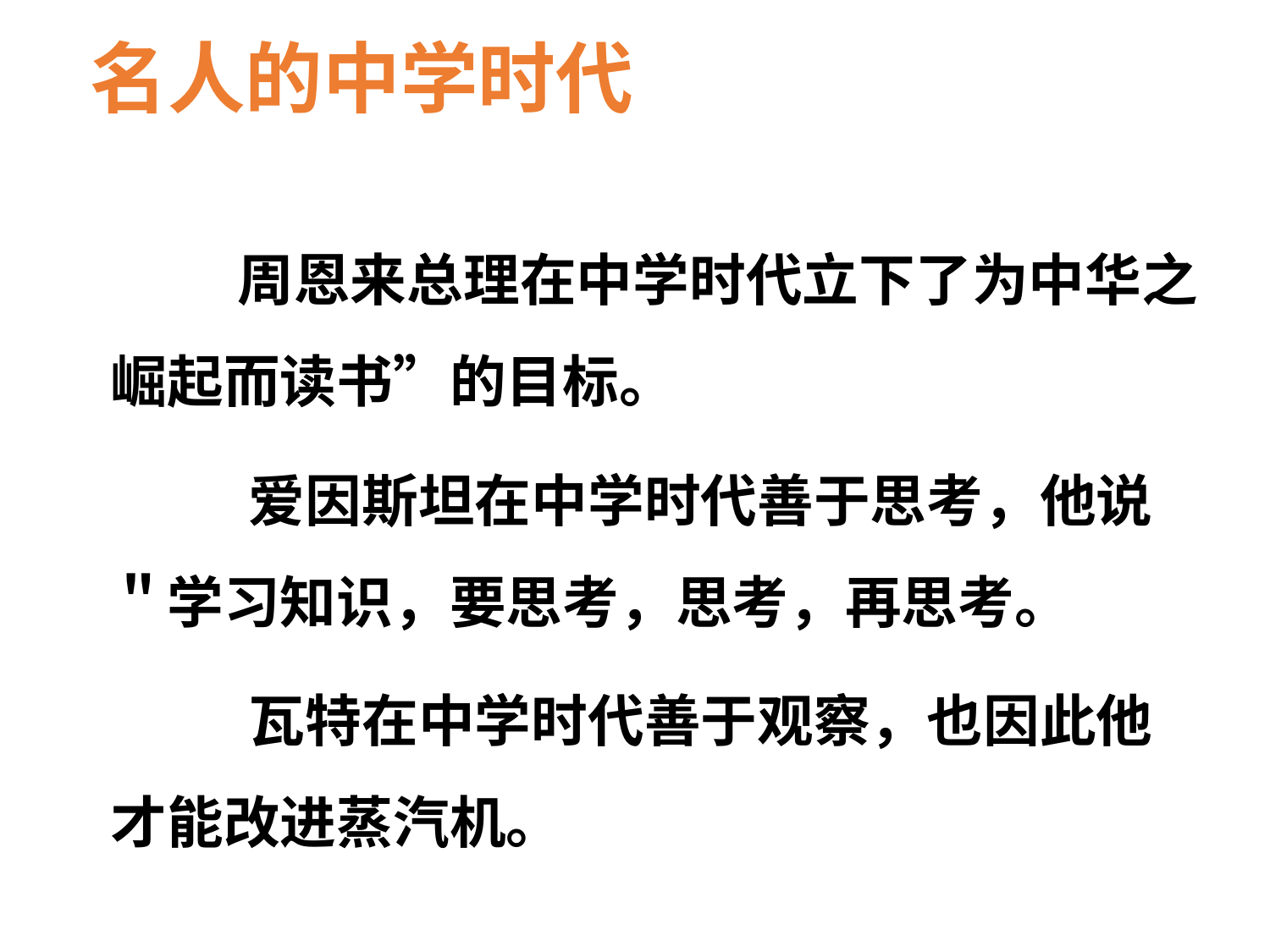

名人的中学时代
     周恩来总理在中学时代立下了为中华之崛起而读书”的目标。
     爱因斯坦在中学时代善于思考，他说＂学习知识，要思考，思考，再思考。
     瓦特在中学时代善于观察，也因此他才能改进蒸汽机。